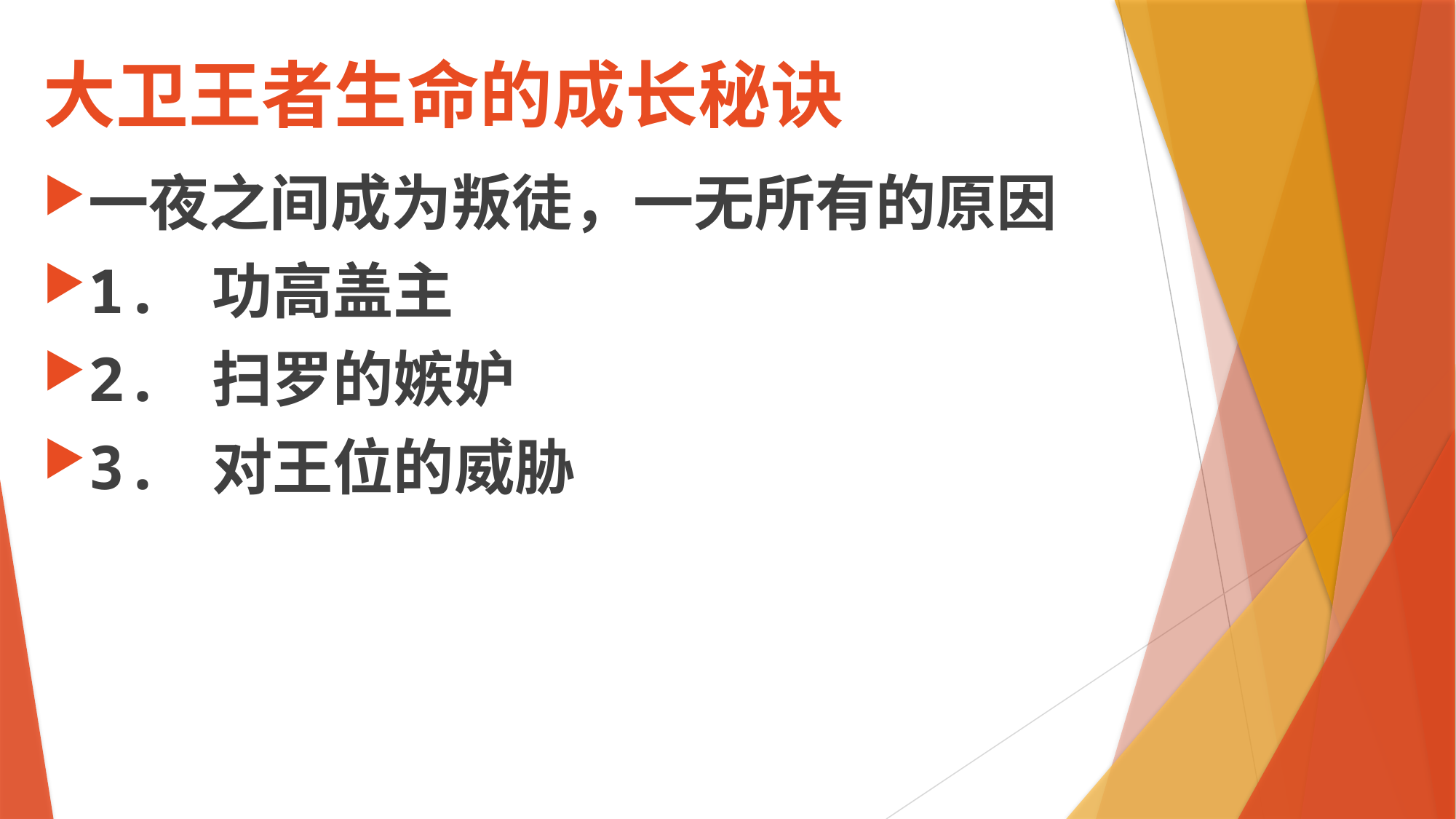

# 大卫王者生命的成长秘诀
一夜之间成为叛徒，一无所有的原因
1. 功高盖主
2. 扫罗的嫉妒
3. 对王位的威胁